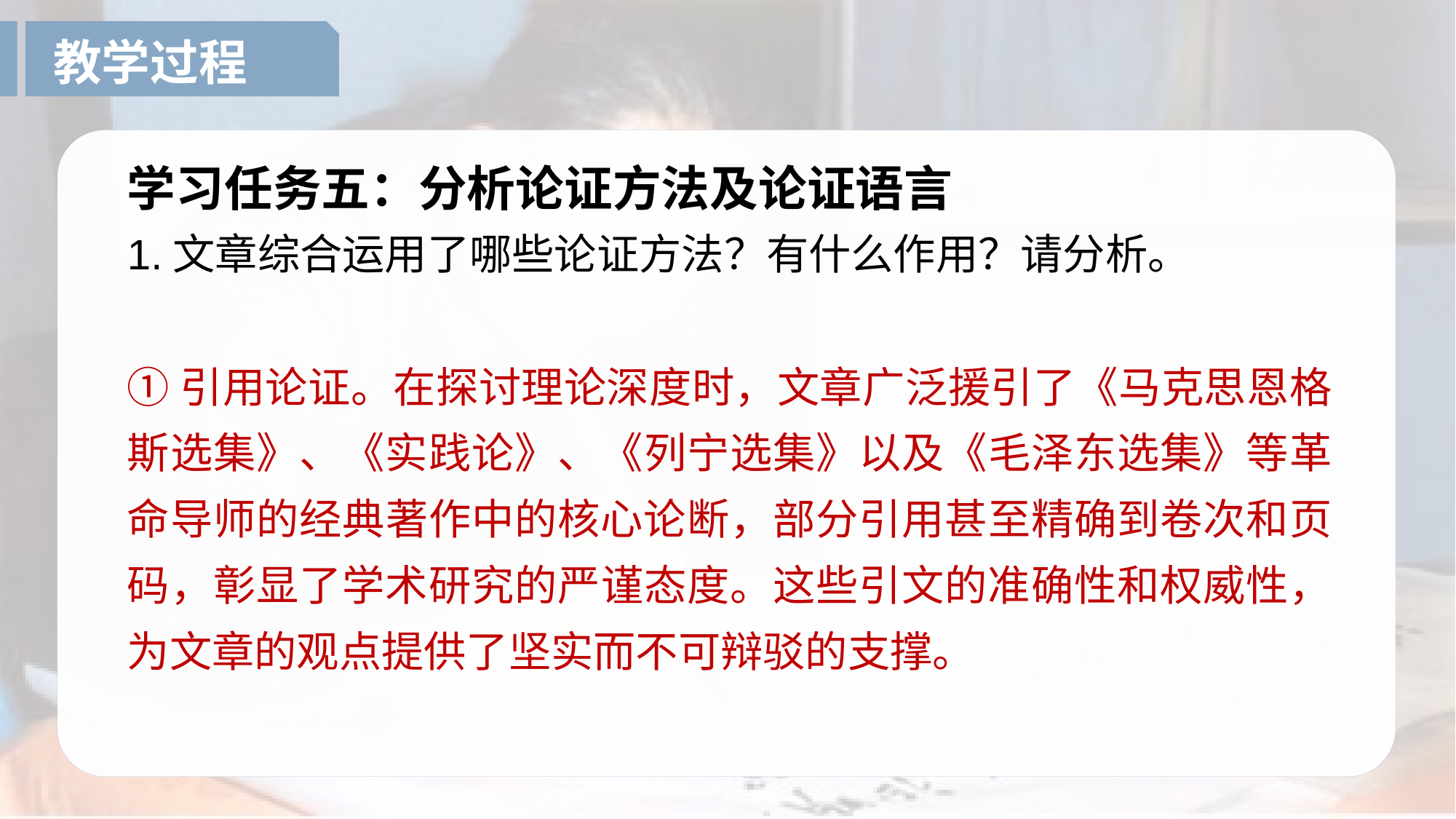

教学过程
# 学习任务五：分析论证方法及论证语言

1.文章综合运用了哪些论证方法？有什么作用？请分析。

①引用论证。在探讨理论深度时，文章广泛援引了《马克思恩格斯选集》、《实践论》、《列宁选集》以及《毛泽东选集》等革命导师的经典著作中的核心论断，部分引用甚至精确到卷次和页码，彰显了学术研究的严谨态度。这些引文的准确性和权威性，为文章的观点提供了坚实而不可辩驳的支撑。